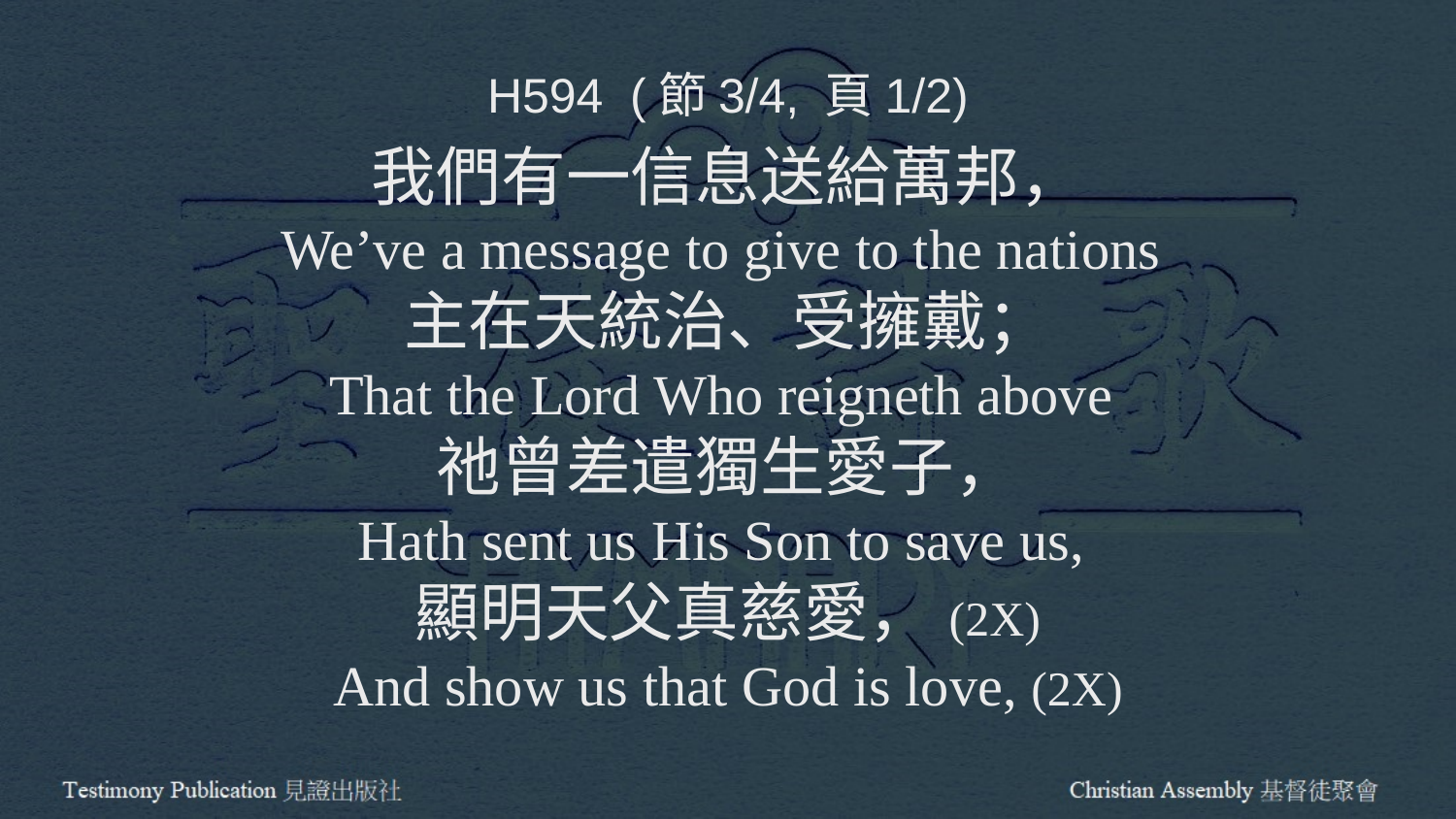

H594  (節3/4, 頁1/2)
我們有一信息送給萬邦，
We’ve a message to give to the nations
主在天統治、受擁戴；
That the Lord Who reigneth above
祂曾差遣獨生愛子，
Hath sent us His Son to save us,
顯明天父真慈愛，(2X)
And show us that God is love, (2X)